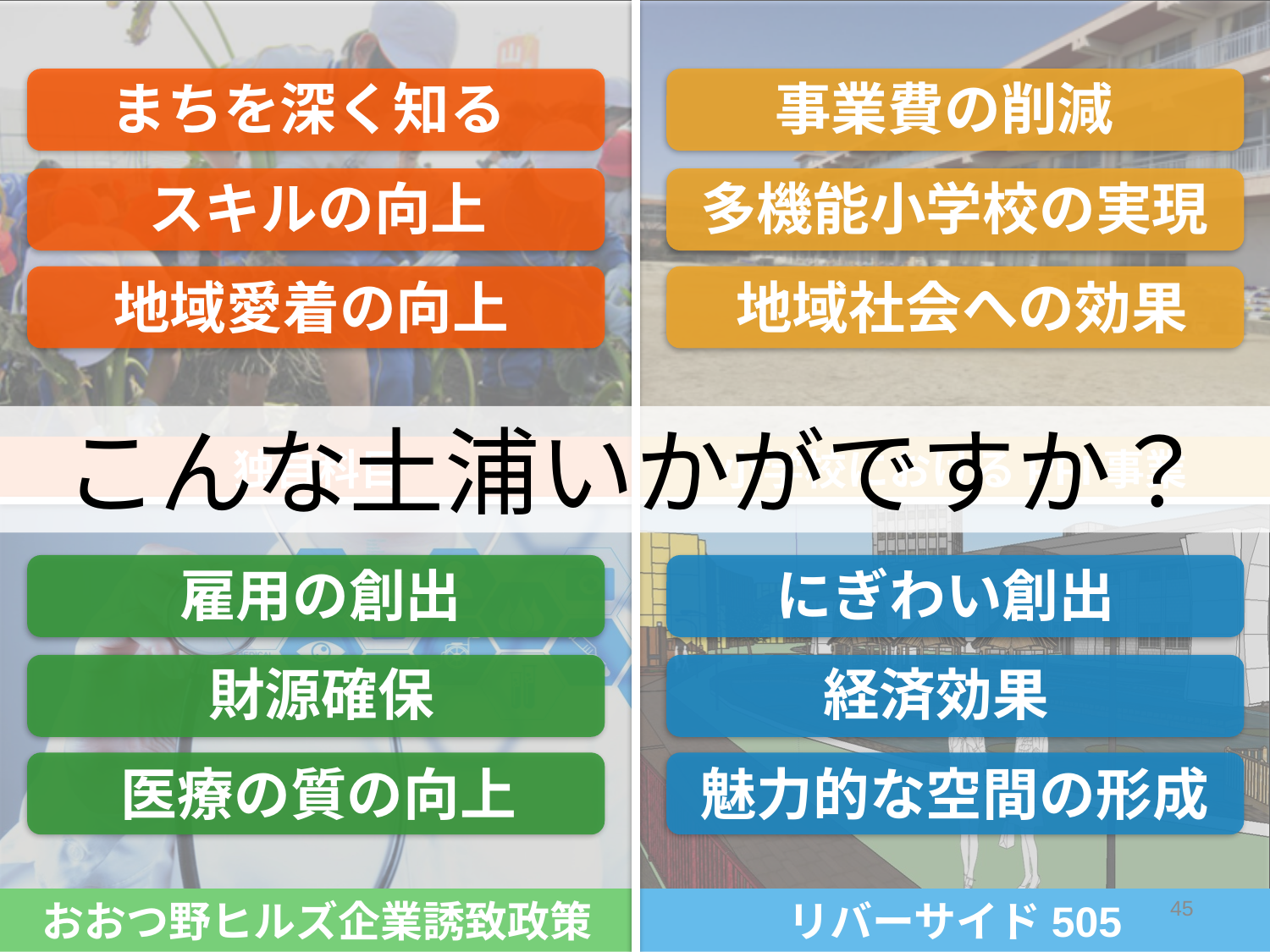

まちを深く知る
事業費の削減

スキルの向上
多機能小学校の実現

地域愛着の向上

地域社会への効果
こんな土浦いかがですか？
独自科目
小学校におけるPFI事業

雇用の創出
にぎわい創出

財源確保
経済効果

医療の質の向上

魅力的な空間の形成
45
おおつ野ヒルズ企業誘致政策
リバーサイド505